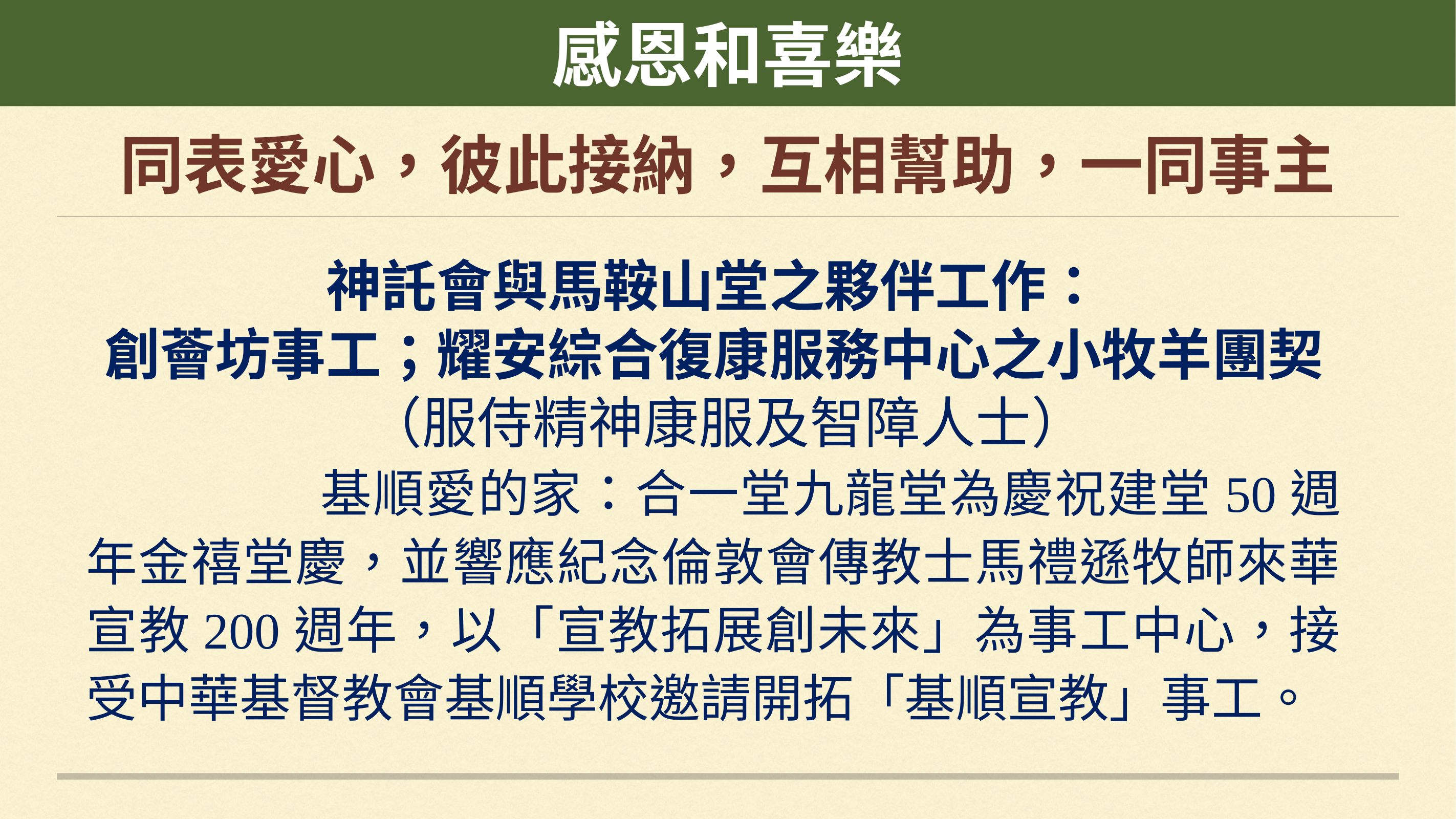

感恩和喜樂
# 同表愛心，彼此接納，互相幫助，一同事主
神託會與馬鞍山堂之夥伴工作：
創薈坊事工；耀安綜合復康服務中心之小牧羊團契
 （服侍精神康服及智障人士）
			基順愛的家：合一堂九龍堂為慶祝建堂50週年金禧堂慶，並響應紀念倫敦會傳教士馬禮遜牧師來華宣教200週年，以「宣教拓展創未來」為事工中心，接受中華基督教會基順學校邀請開拓「基順宣教」事工。